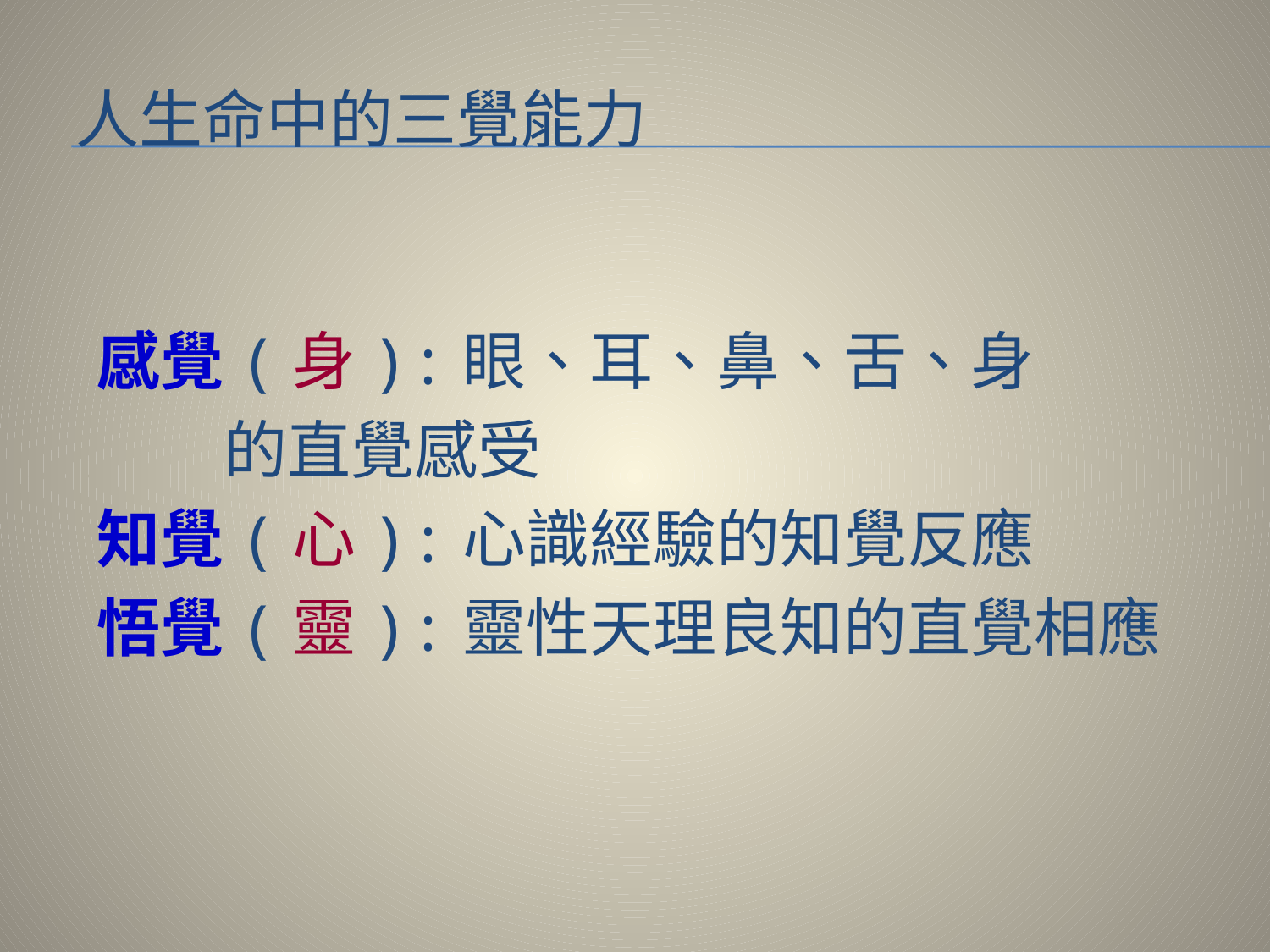

# 人生命中的三覺能力

 感覺(身):眼、耳、鼻、舌、身
          的直覺感受
 知覺(心):心識經驗的知覺反應
 悟覺(靈):靈性天理良知的直覺相應